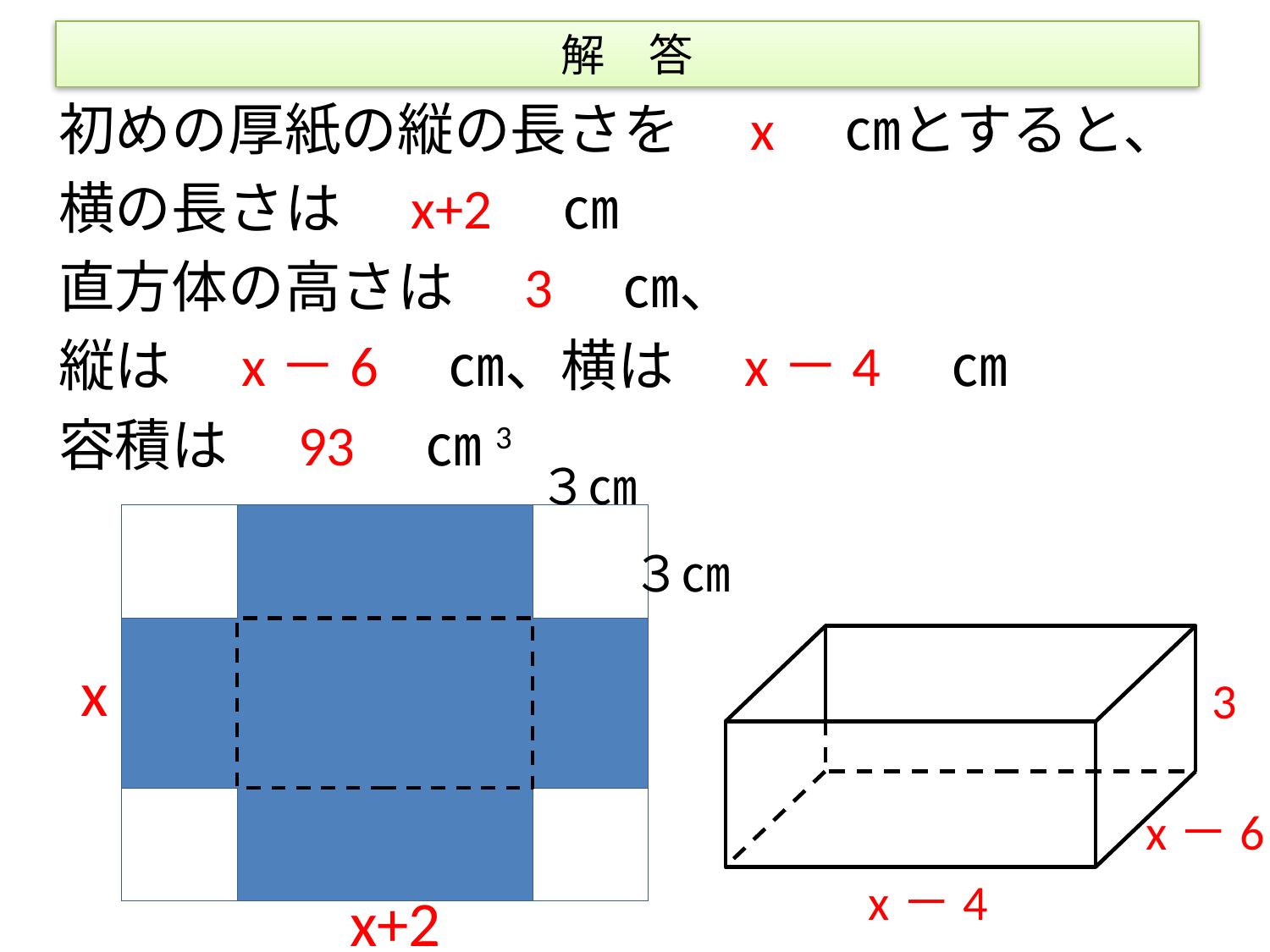

# 解　答
初めの厚紙の縦の長さを　x　㎝とすると、
横の長さは　x+2　㎝
直方体の高さは　3　㎝、
縦は　x－6　㎝、横は　x－4　㎝
容積は　93　㎝3
３㎝

３㎝

x
3
x－6
x－4
x+2